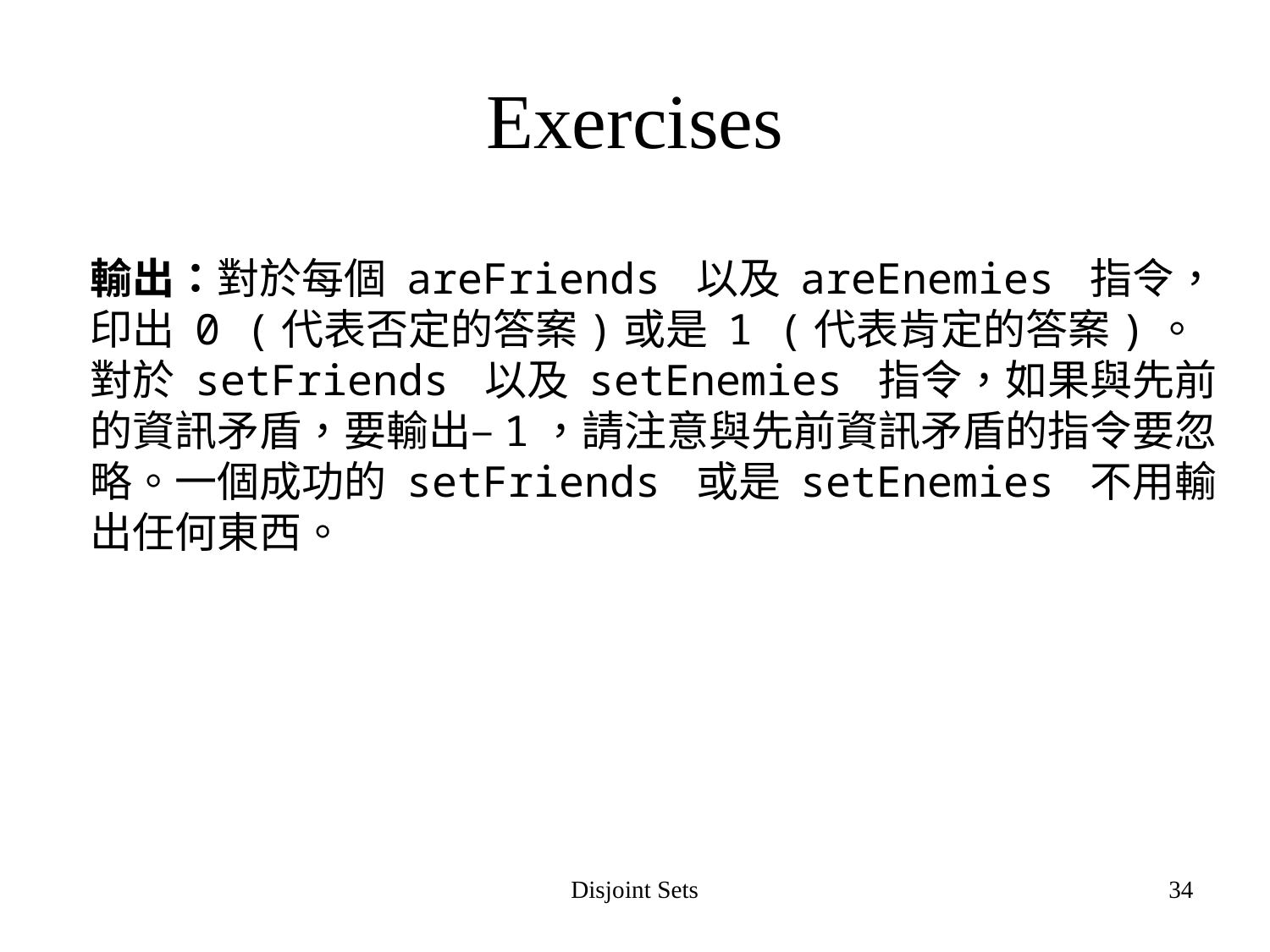

# Exercises

	輸出：對於每個 areFriends 以及 areEnemies 指令，印出 0 (代表否定的答案)或是 1 (代表肯定的答案)。對於 setFriends 以及 setEnemies 指令，如果與先前的資訊矛盾，要輸出–1，請注意與先前資訊矛盾的指令要忽略。一個成功的 setFriends 或是 setEnemies 不用輸出任何東西。
Disjoint Sets
34